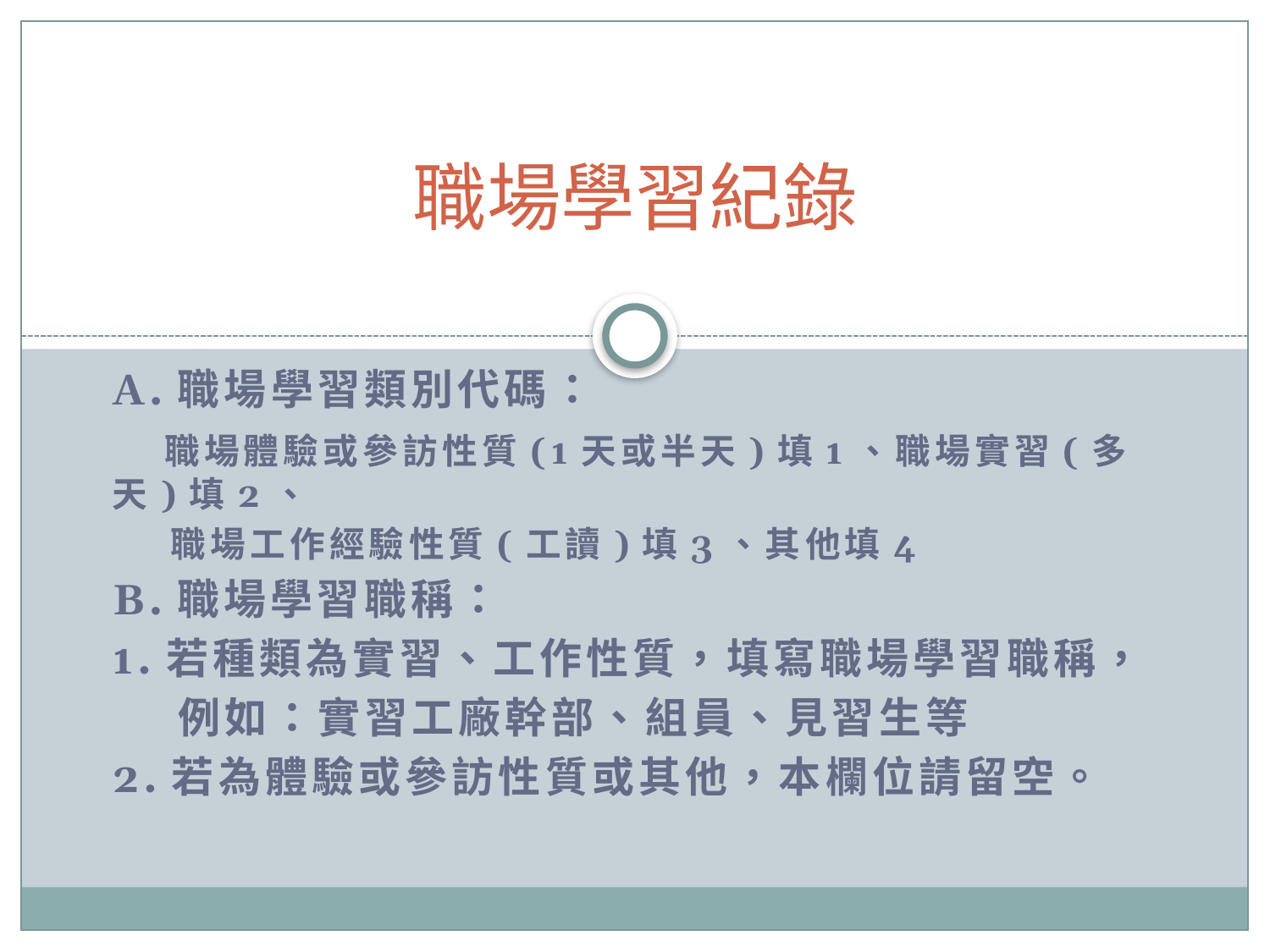

# 職場學習紀錄
A.職場學習類別代碼：
   職場體驗或參訪性質(1天或半天)填1、職場實習(多天)填2、
    職場工作經驗性質(工讀)填3、其他填4
B.職場學習職稱：
1.若種類為實習、工作性質，填寫職場學習職稱，
    例如：實習工廠幹部、組員、見習生等
2.若為體驗或參訪性質或其他，本欄位請留空。